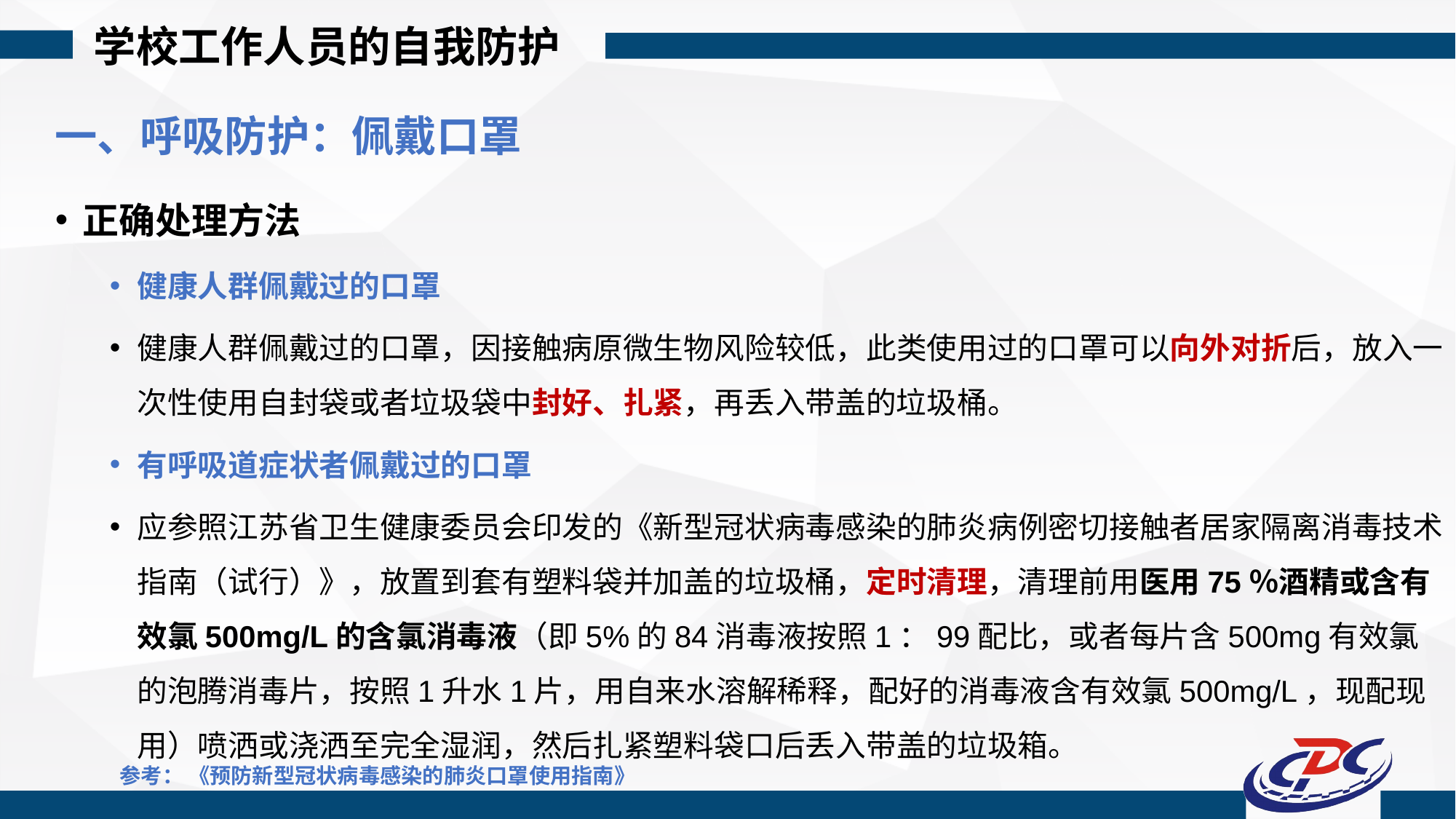

学校工作人员的自我防护
一、呼吸防护：佩戴口罩
正确处理方法
健康人群佩戴过的口罩
健康人群佩戴过的口罩，因接触病原微生物风险较低，此类使用过的口罩可以向外对折后，放入一次性使用自封袋或者垃圾袋中封好、扎紧，再丢入带盖的垃圾桶。
有呼吸道症状者佩戴过的口罩
应参照江苏省卫生健康委员会印发的《新型冠状病毒感染的肺炎病例密切接触者居家隔离消毒技术指南（试行）》，放置到套有塑料袋并加盖的垃圾桶，定时清理，清理前用医用75％酒精或含有效氯500mg/L的含氯消毒液（即5%的84消毒液按照1：99配比，或者每片含500mg有效氯的泡腾消毒片，按照1升水1片，用自来水溶解稀释，配好的消毒液含有效氯500mg/L，现配现用）喷洒或浇洒至完全湿润，然后扎紧塑料袋口后丢入带盖的垃圾箱。

参考： 《预防新型冠状病毒感染的肺炎口罩使用指南》